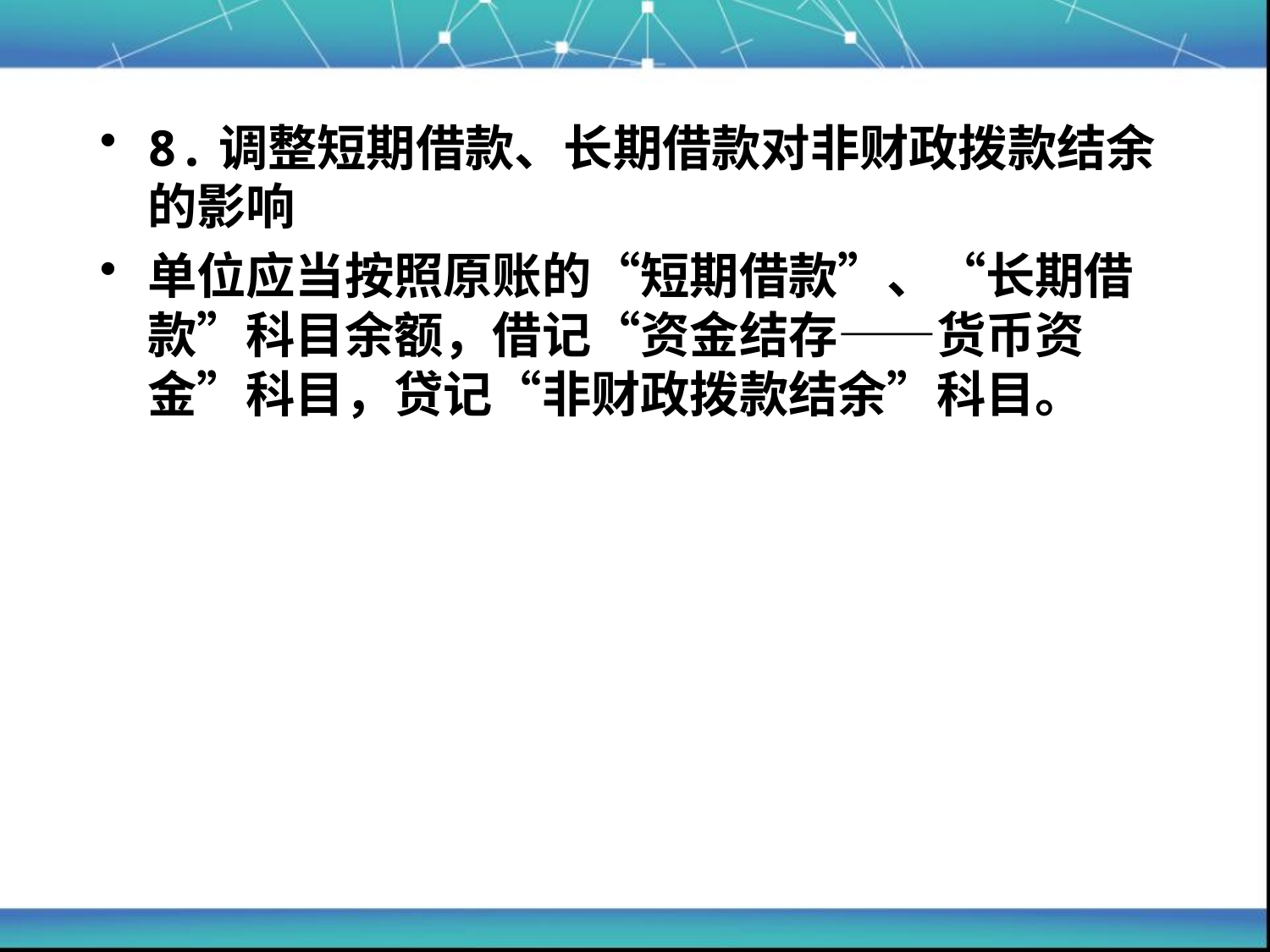

8.调整短期借款、长期借款对非财政拨款结余的影响
单位应当按照原账的“短期借款”、“长期借款”科目余额，借记“资金结存——货币资金”科目，贷记“非财政拨款结余”科目。